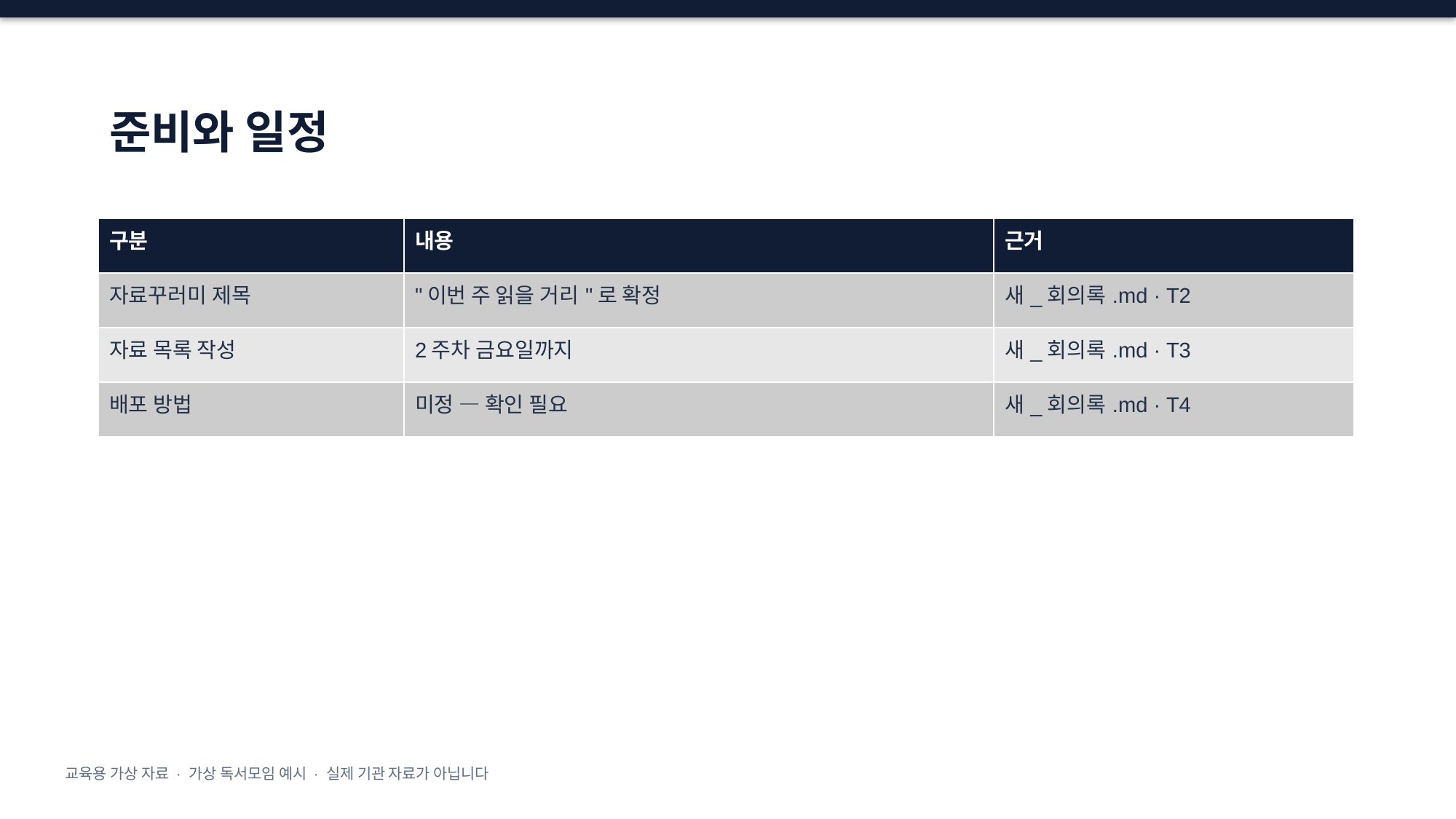

# 준비와 일정
| 구분 | 내용 | 근거 |
| --- | --- | --- |
| 자료꾸러미 제목 | "이번 주 읽을 거리"로 확정 | 새\_회의록.md · T2 |
| 자료 목록 작성 | 2주차 금요일까지 | 새\_회의록.md · T3 |
| 배포 방법 | 미정 — 확인 필요 | 새\_회의록.md · T4 |